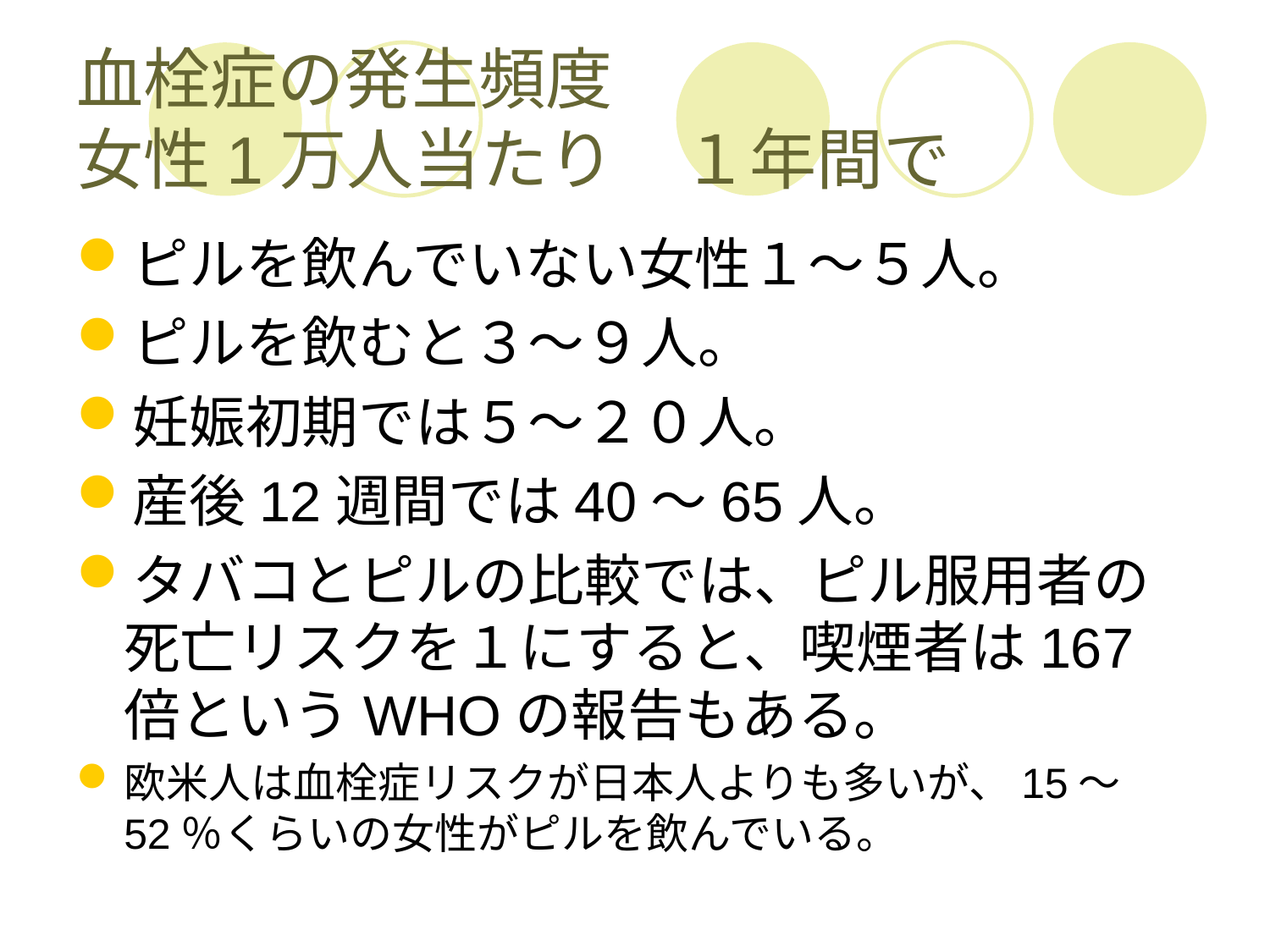

# 血栓症の発生頻度　 女性1万人当たり　１年間で
ピルを飲んでいない女性１～５人。
ピルを飲むと３～９人。
妊娠初期では５～２０人。
産後12週間では40～65人。
タバコとピルの比較では、ピル服用者の死亡リスクを１にすると、喫煙者は167倍というWHOの報告もある。
欧米人は血栓症リスクが日本人よりも多いが、15～52％くらいの女性がピルを飲んでいる。